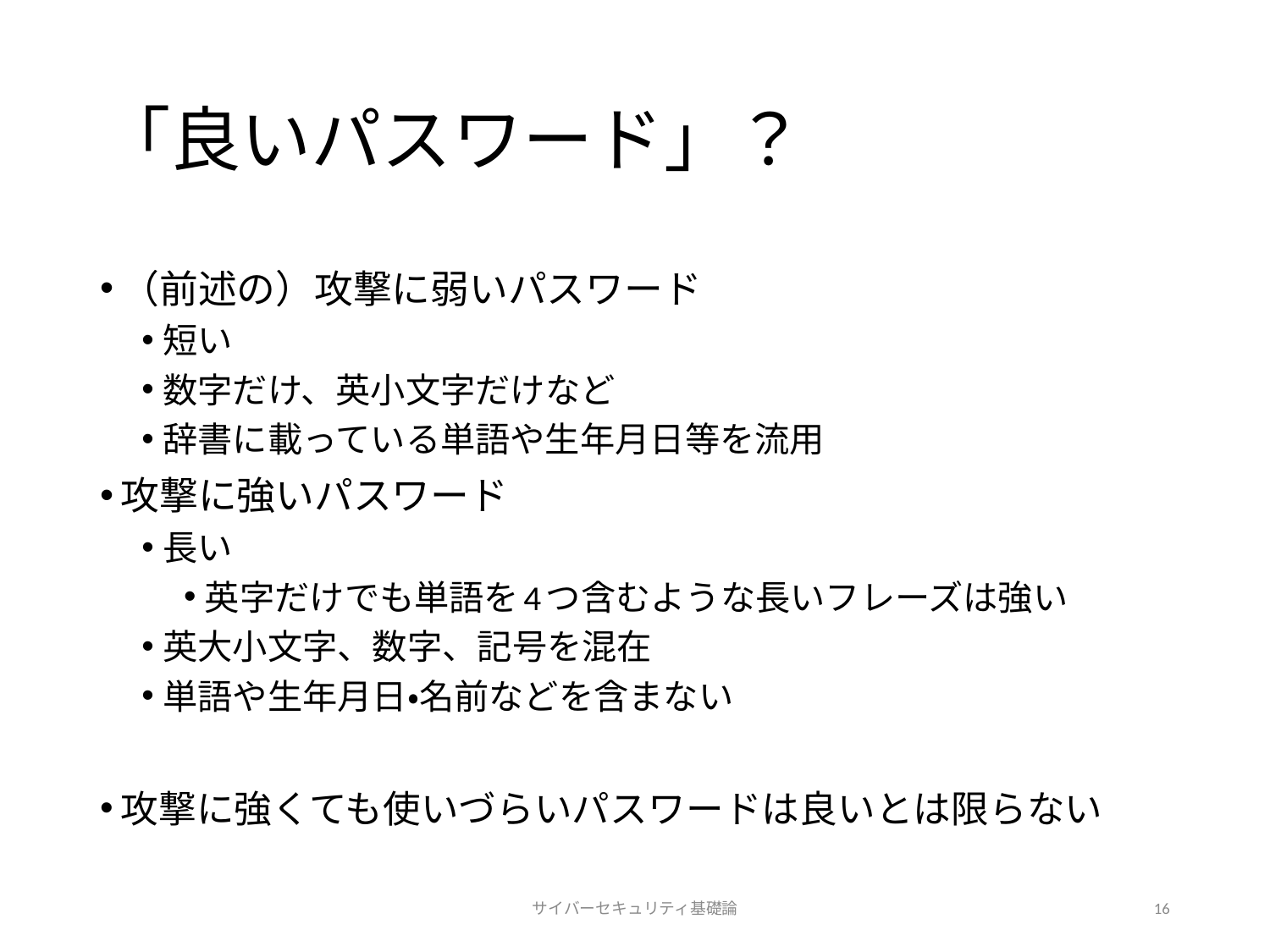

# 「良いパスワード」？
（前述の）攻撃に弱いパスワード
短い
数字だけ、英小文字だけなど
辞書に載っている単語や生年月日等を流用
攻撃に強いパスワード
長い
英字だけでも単語を4つ含むような長いフレーズは強い
英大小文字、数字、記号を混在
単語や生年月日・名前などを含まない

攻撃に強くても使いづらいパスワードは良いとは限らない
サイバーセキュリティ基礎論
16